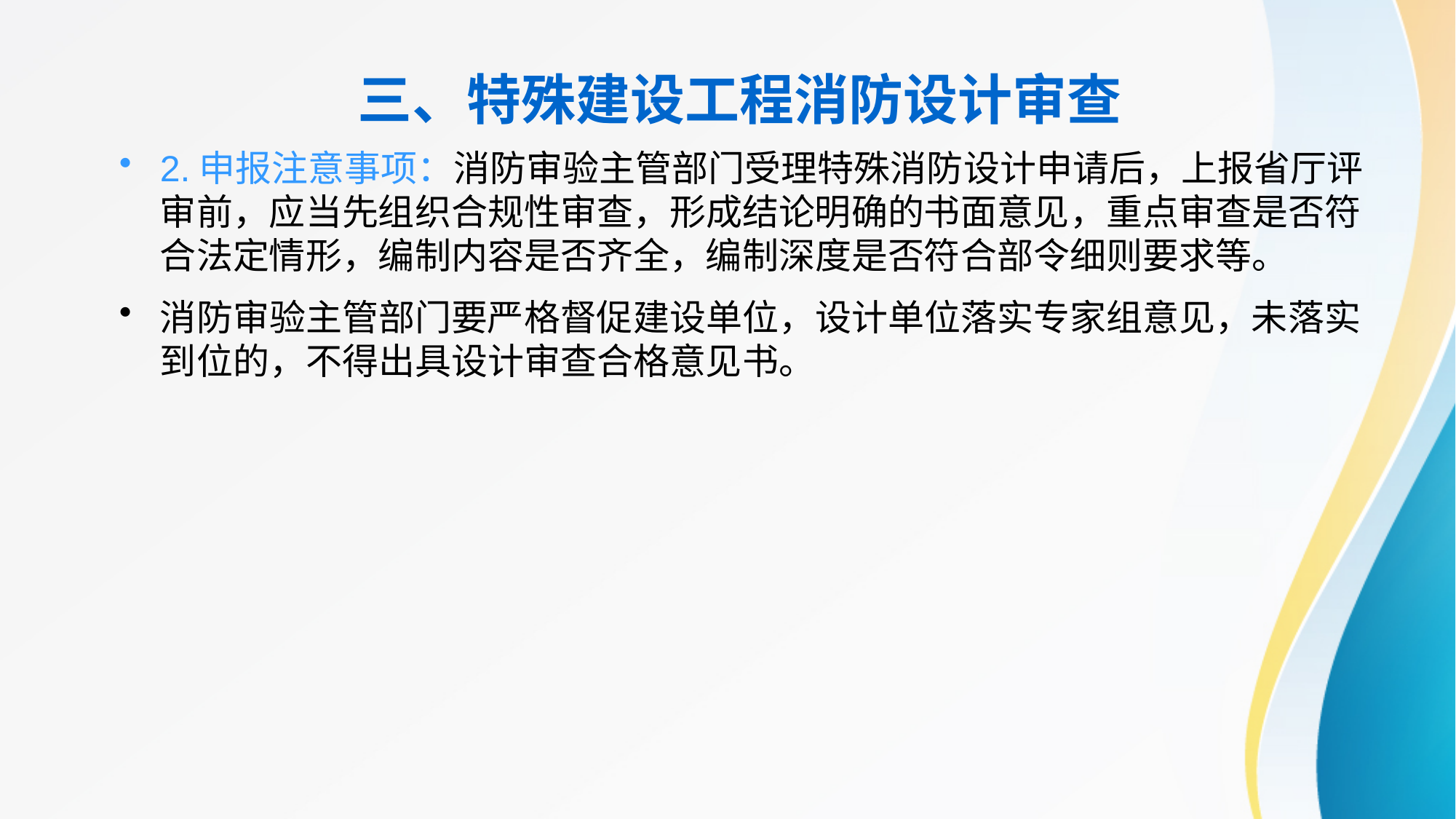

# 三、特殊建设工程消防设计审查
2.申报注意事项：消防审验主管部门受理特殊消防设计申请后，上报省厅评审前，应当先组织合规性审查，形成结论明确的书面意见，重点审查是否符合法定情形，编制内容是否齐全，编制深度是否符合部令细则要求等。
消防审验主管部门要严格督促建设单位，设计单位落实专家组意见，未落实到位的，不得出具设计审查合格意见书。